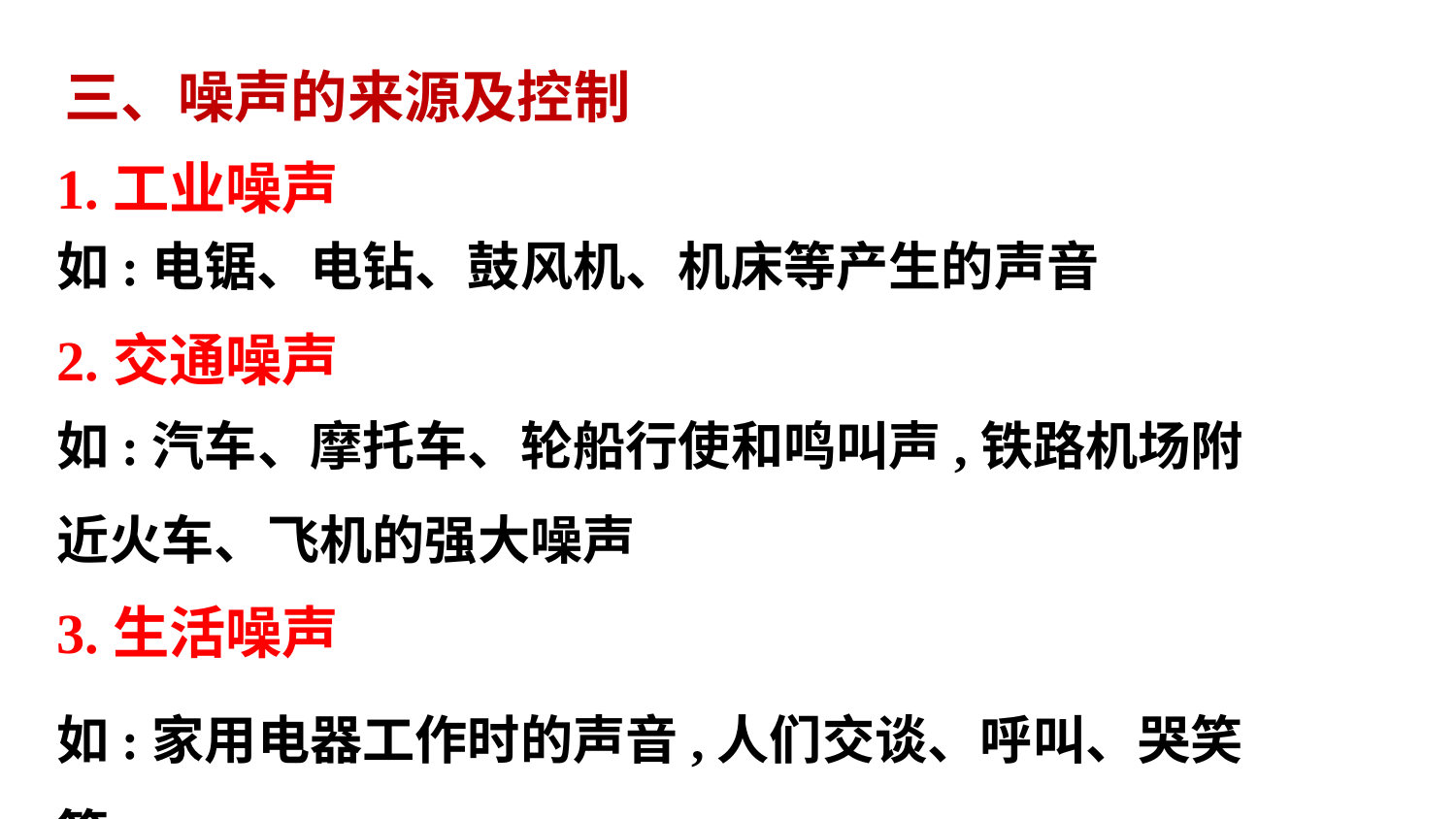

三、噪声的来源及控制
1.工业噪声
如:电锯、电钻、鼓风机、机床等产生的声音
2.交通噪声
如:汽车、摩托车、轮船行使和鸣叫声,铁路机场附近火车、飞机的强大噪声
3.生活噪声
如:家用电器工作时的声音,人们交谈、呼叫、哭笑等